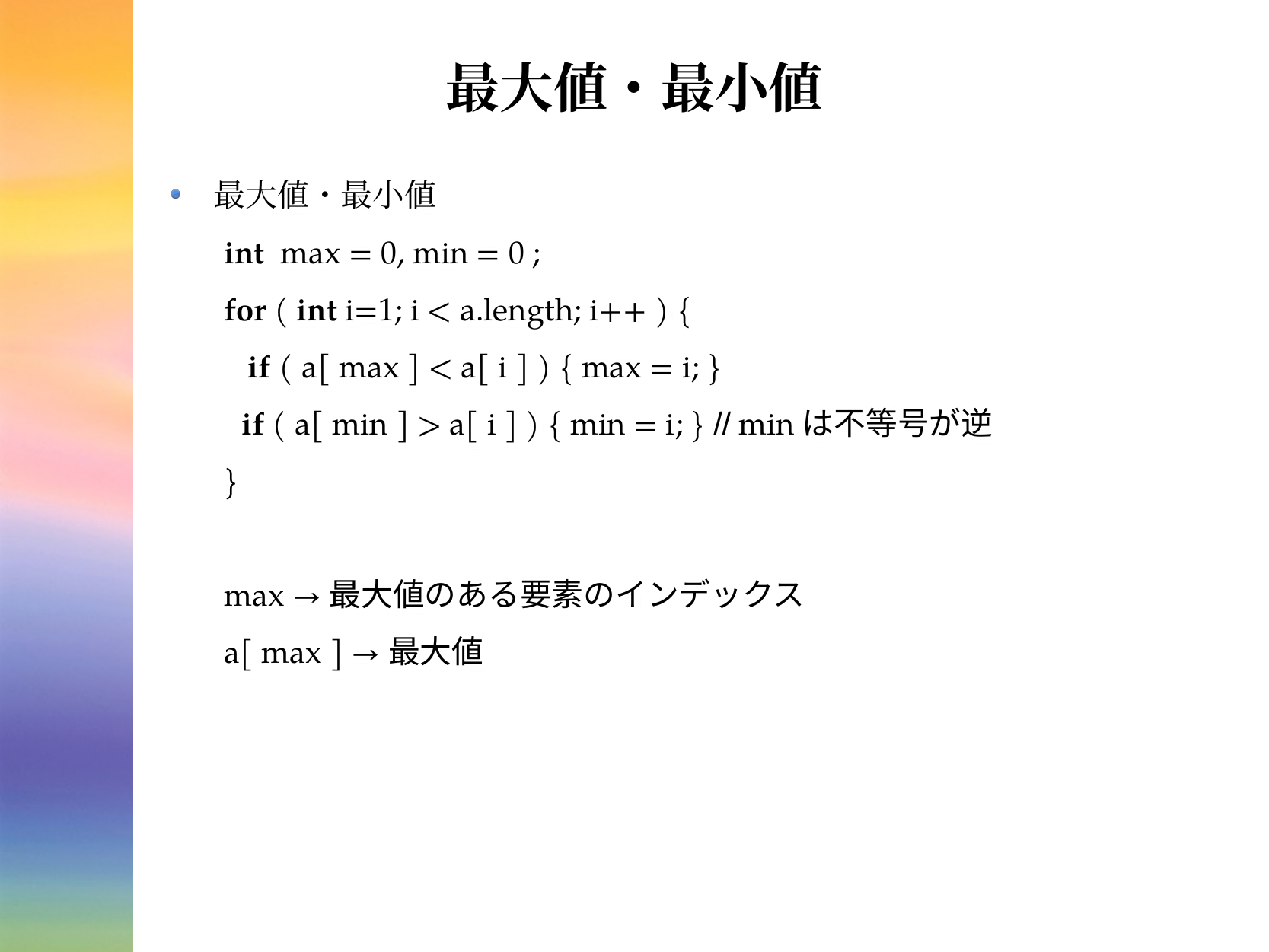

# 最大値・最小値
最大値・最小値
int  max = 0, min = 0 ;
for ( int i=1; i < a.length; i++ ) {
   if ( a[ max ] < a[ i ] ) { max = i; }
  if ( a[ min ] > a[ i ] ) { min = i; } // minは不等号が逆
}

max →最大値のある要素のインデックス
a[ max ] →最大値